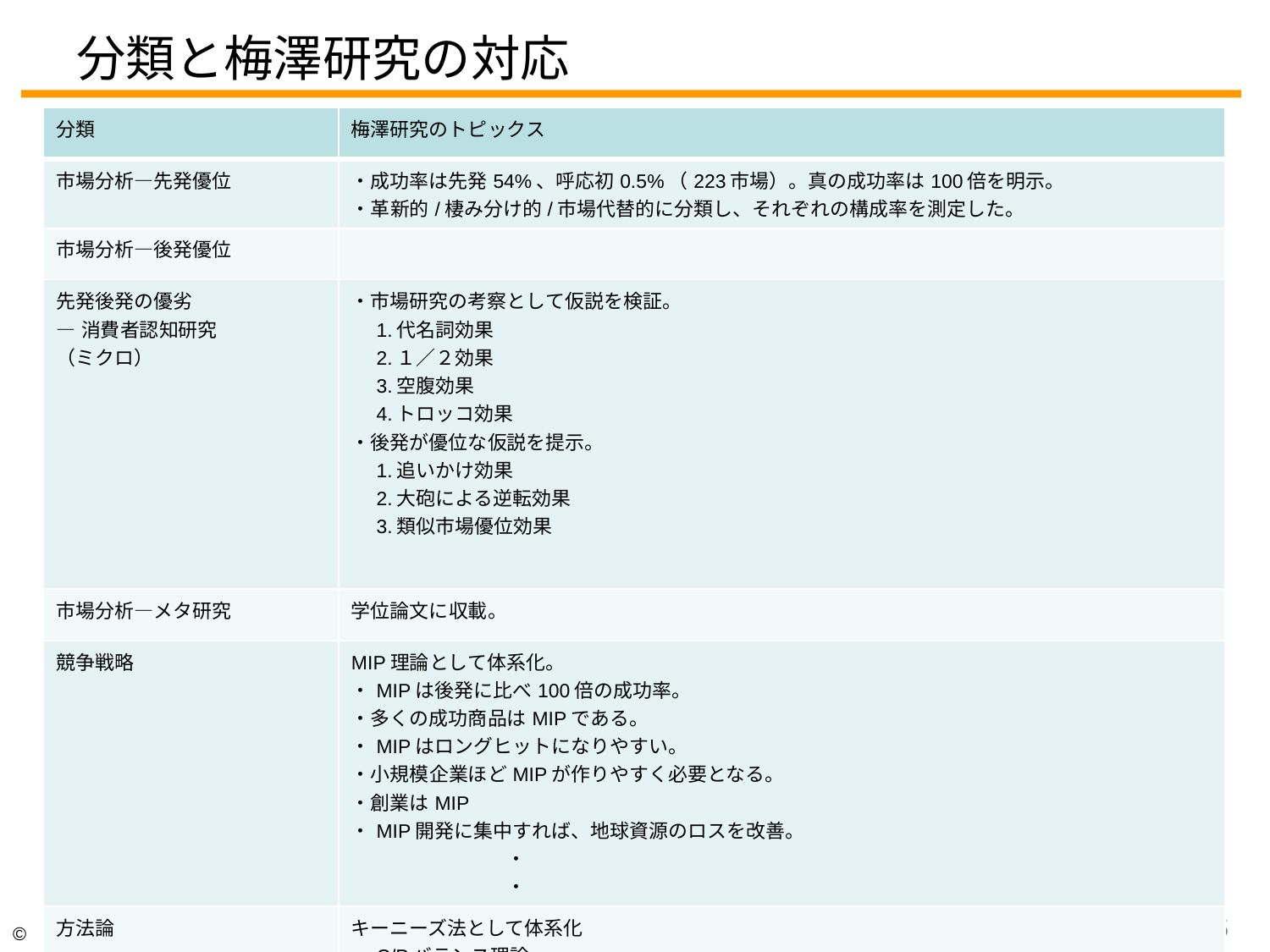

# 分類と梅澤研究の対応
| 分類 | 梅澤研究のトピックス |
| --- | --- |
| 市場分析―先発優位 | ・成功率は先発54%、呼応初0.5%（223市場）。真の成功率は100倍を明示。 ・革新的/棲み分け的/市場代替的に分類し、それぞれの構成率を測定した。 |
| 市場分析―後発優位 |  |
| 先発後発の優劣 ―消費者認知研究 （ミクロ） | ・市場研究の考察として仮説を検証。 　1.代名詞効果 　2.１／２効果 　3.空腹効果 　4.トロッコ効果 ・後発が優位な仮説を提示。 　1.追いかけ効果 　2.大砲による逆転効果 　3.類似市場優位効果 |
| 市場分析―メタ研究 | 学位論文に収載。 |
| 競争戦略 | MIP理論として体系化。 ・MIPは後発に比べ100倍の成功率。 ・多くの成功商品はMIPである。 ・MIPはロングヒットになりやすい。 ・小規模企業ほどMIPが作りやすく必要となる。 ・創業はMIP ・MIP開発に集中すれば、地球資源のロスを改善。 　　　　　　　　・ 　　　　　　　　・ |
| 方法論 | キーニーズ法として体系化 ・C/Pバランス理論 ・未充足ニーズ理論 ・市場創造理論 |
15